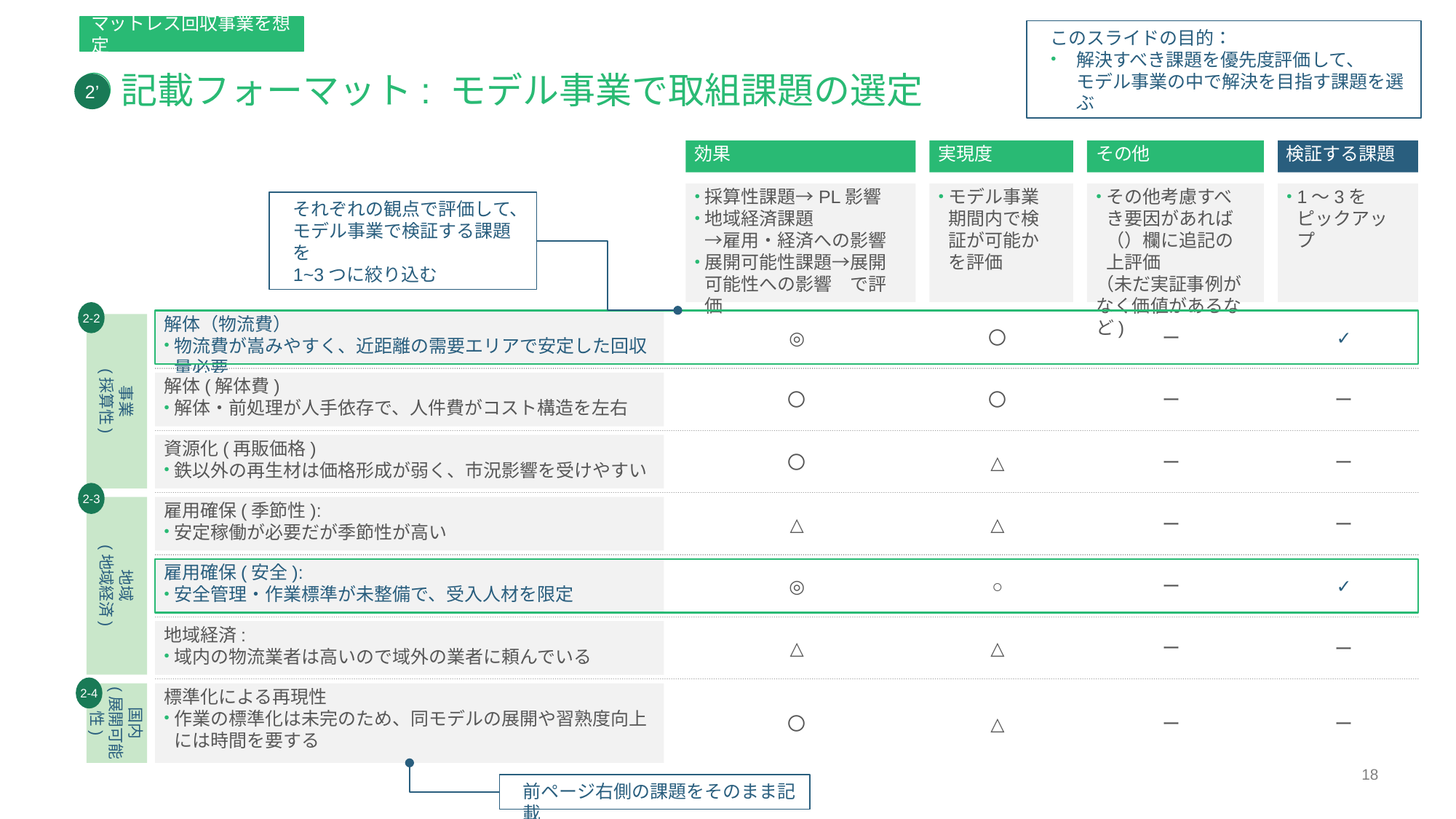

マットレス回収事業を想定
このスライドの目的：
解決すべき課題を優先度評価して、
モデル事業の中で解決を目指す課題を選ぶ
# ①記載フォーマット: モデル事業で取組課題の選定
2’
効果
実現度
その他
検証する課題
採算性課題→PL影響
地域経済課題
→雇用・経済への影響
展開可能性課題→展開可能性への影響　で評価
モデル事業期間内で検証が可能かを評価
その他考慮すべき要因があれば（）欄に追記の上評価
（未だ実証事例がなく価値があるなど)
1～3を
ピックアップ
それぞれの観点で評価して、
モデル事業で検証する課題を
1~3つに絞り込む
2-2

解体（物流費）
物流費が嵩みやすく、近距離の需要エリアで安定した回収量必要
◎
〇
ー
✓
事業
(採算性)
解体(解体費)
解体・前処理が人手依存で、人件費がコスト構造を左右
〇
〇
ー
ー
資源化(再販価格)
鉄以外の再生材は価格形成が弱く、市況影響を受けやすい
〇
△
ー
ー
2-3
ー
雇用確保(季節性):
安定稼働が必要だが季節性が高い
△
△
ー
地域
(地域経済)
◎
○
ー
✓

雇用確保(安全):
安全管理・作業標準が未整備で、受入人材を限定
△
△
ー
ー
地域経済:
域内の物流業者は高いので域外の業者に頼んでいる
2-4
国内
(展開可能性)
標準化による再現性
作業の標準化は未完のため、同モデルの展開や習熟度向上には時間を要する
〇
△
ー
ー
前ページ右側の課題をそのまま記載